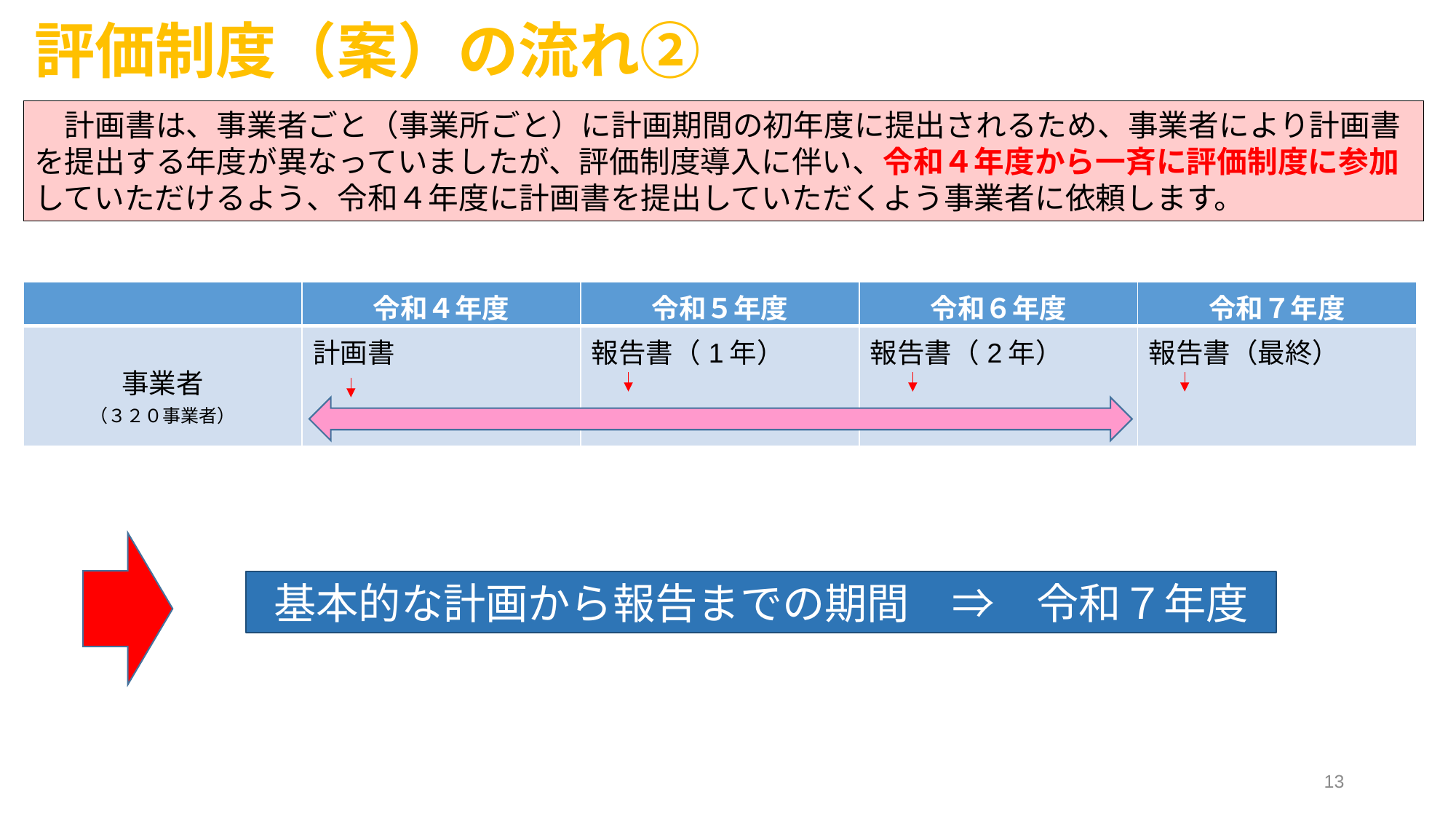

評価制度（案）の流れ②

　計画書は、事業者ごと（事業所ごと）に計画期間の初年度に提出されるため、事業者により計画書を提出する年度が異なっていましたが、評価制度導入に伴い、令和４年度から一斉に評価制度に参加していただけるよう、令和４年度に計画書を提出していただくよう事業者に依頼します。
|  | 令和４年度 | 令和５年度 | 令和６年度 | 令和７年度 |
| --- | --- | --- | --- | --- |
| 事業者 （３２０事業者） | 計画書 | 報告書（1年） | 報告書（2年） | 報告書（最終） |

基本的な計画から報告までの期間　⇒　令和７年度
13